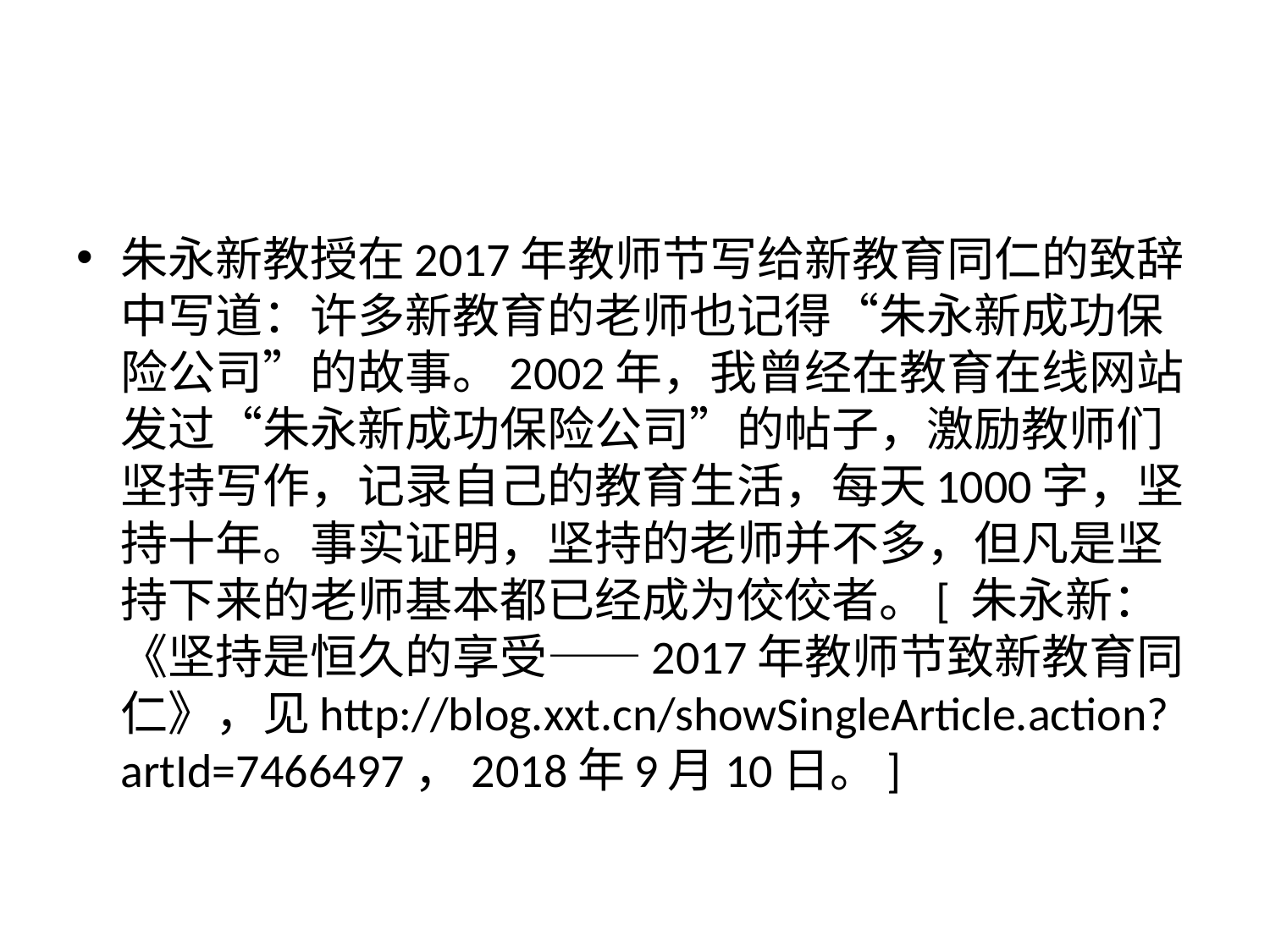

#
朱永新教授在2017年教师节写给新教育同仁的致辞中写道：许多新教育的老师也记得“朱永新成功保险公司”的故事。2002年，我曾经在教育在线网站发过“朱永新成功保险公司”的帖子，激励教师们坚持写作，记录自己的教育生活，每天1000字，坚持十年。事实证明，坚持的老师并不多，但凡是坚持下来的老师基本都已经成为佼佼者。[ 朱永新：《坚持是恒久的享受——2017年教师节致新教育同仁》，见http://blog.xxt.cn/showSingleArticle.action?artId=7466497，2018年9月10日。]